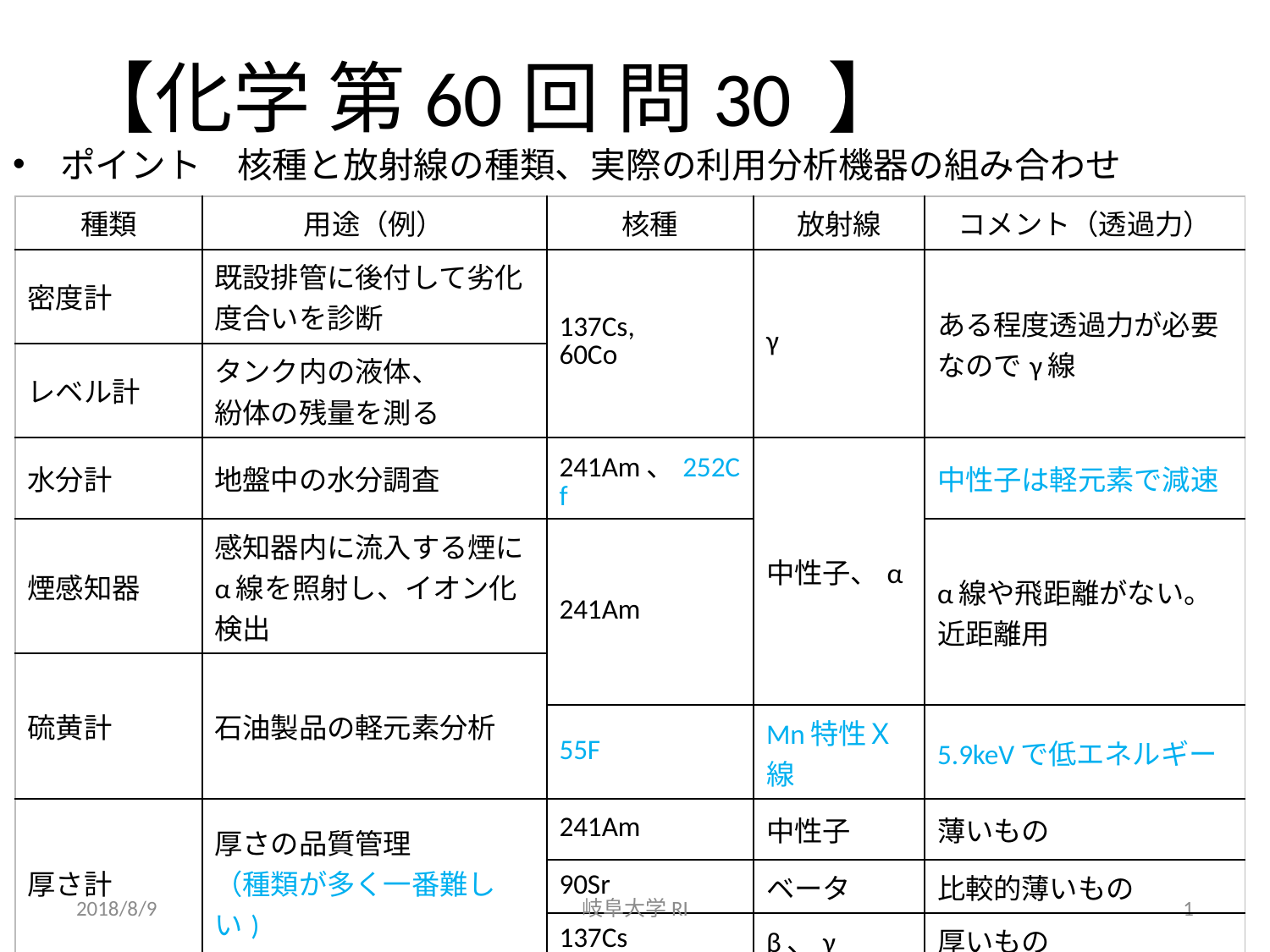

# 【化学 第60回 問30 】
ポイント　核種と放射線の種類、実際の利用分析機器の組み合わせ

| 種類 | 用途（例） | 核種 | 放射線 | コメント（透過力） |
| --- | --- | --- | --- | --- |
| 密度計 | 既設排管に後付して劣化度合いを診断 | 137Cs, 60Co | γ | ある程度透過力が必要なのでγ線 |
| レベル計 | タンク内の液体、 紛体の残量を測る |  |  |  |
| 水分計 | 地盤中の水分調査 | 241Am、252Cf | 中性子、α | 中性子は軽元素で減速 |
| 煙感知器 | 感知器内に流入する煙にα線を照射し、イオン化検出 | 241Am |  | α線や飛距離がない。 近距離用 |
| 硫黄計 | 石油製品の軽元素分析 |  |  |  |
|  |  | 55F | Mn特性Ｘ線 | 5.9keVで低エネルギー |
| 厚さ計 | 厚さの品質管理 （種類が多く一番難しい) | 241Am | 中性子 | 薄いもの |
|  |  | 90Sr | ベータ | 比較的薄いもの |
|  |  | 137Cs | β、γ | 厚いもの |
| ECDガスクロ | Ｎ２ガスをβ線でイオン化し、有機化合物の蒸気を透過させハロゲン、リン、ニトロ基を検出 | 63Ni | β | ガスの電離目的なので Βで良い。 |
2018/8/9
岐阜大学RI
1